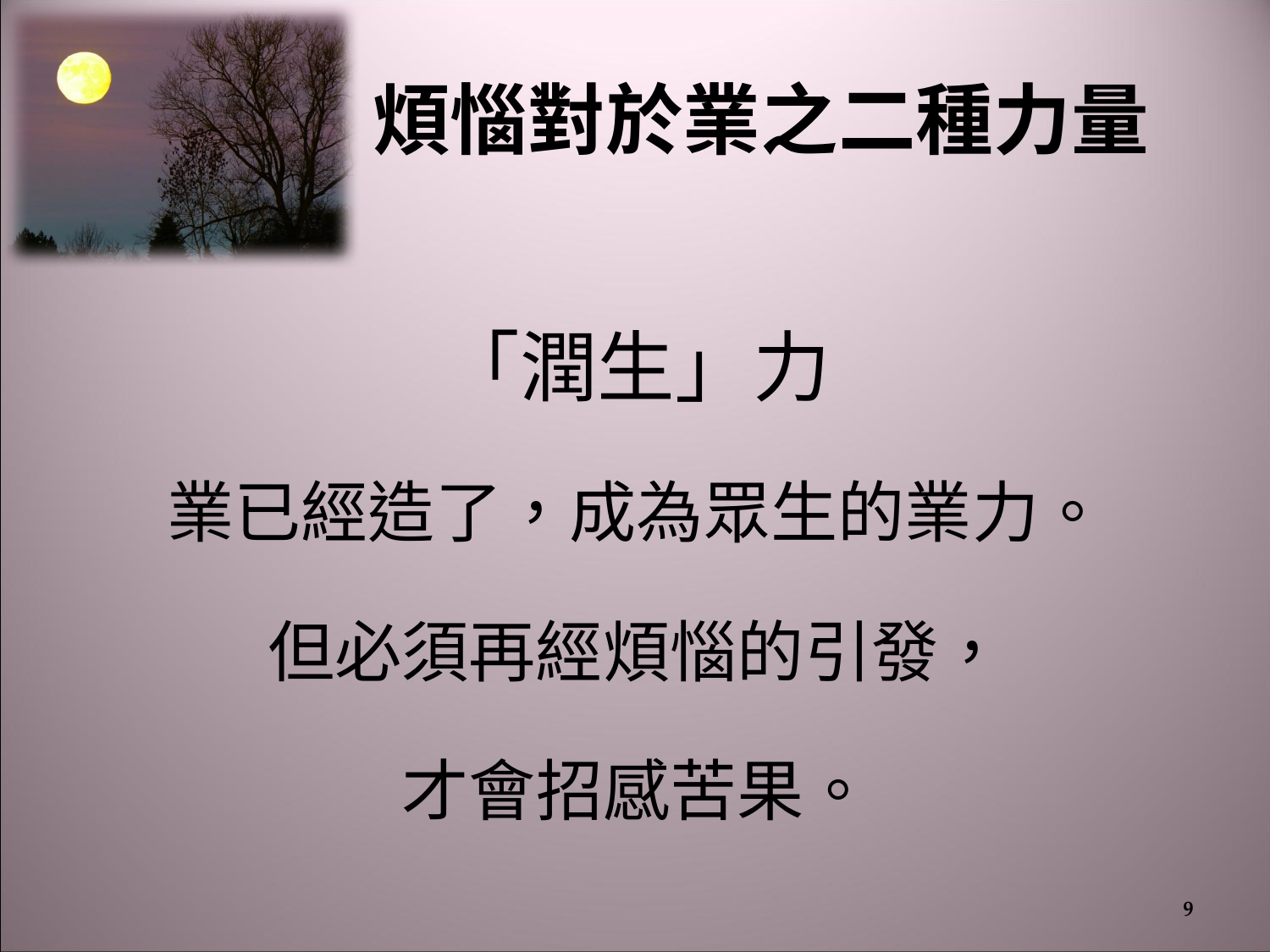

# 煩惱對於業之二種力量
「潤生」力
業已經造了，成為眾生的業力。
但必須再經煩惱的引發，
才會招感苦果。
9